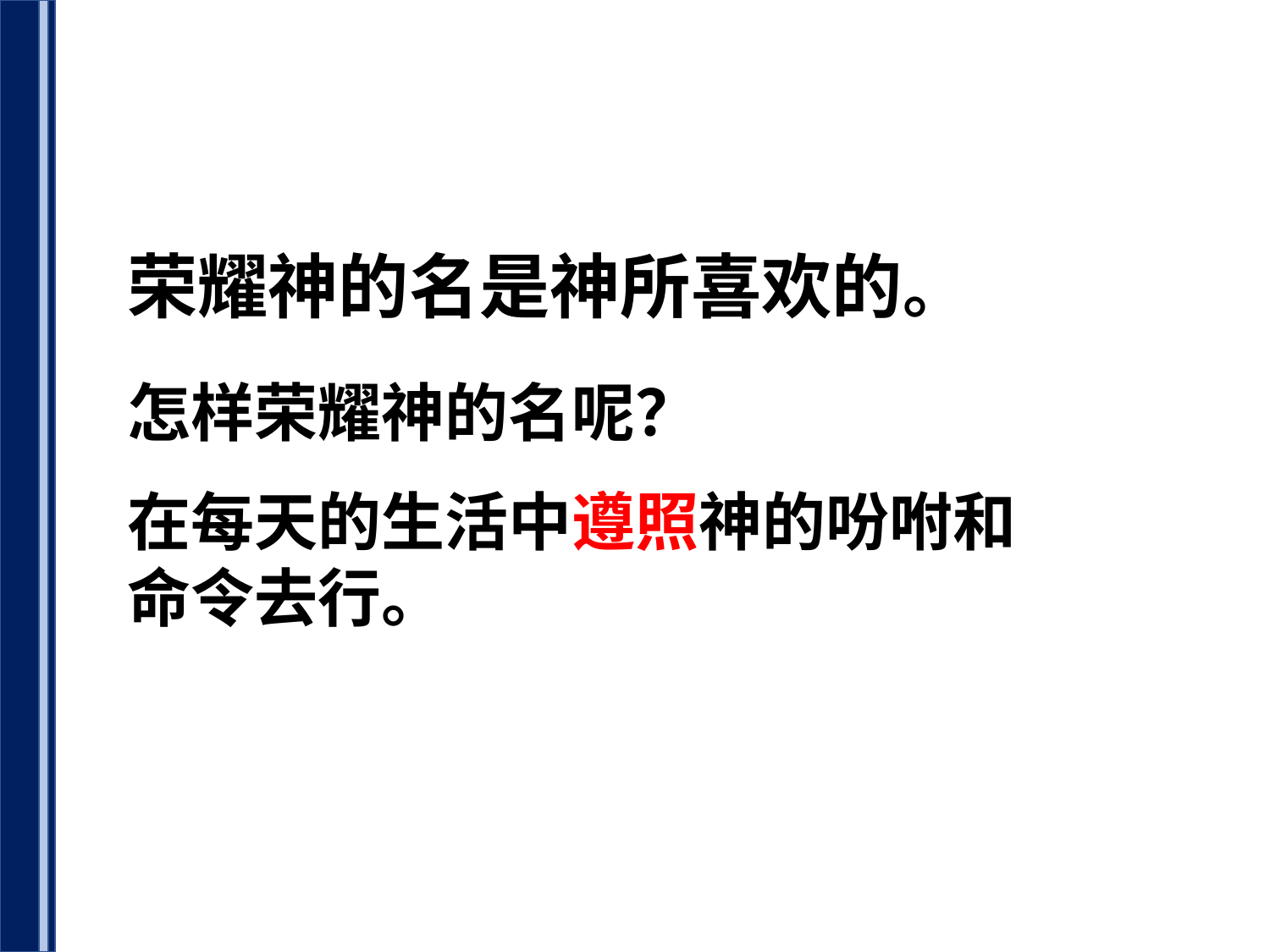

荣耀神的名是神所喜欢的。
怎样荣耀神的名呢？
在每天的生活中遵照神的吩咐和命令去行。